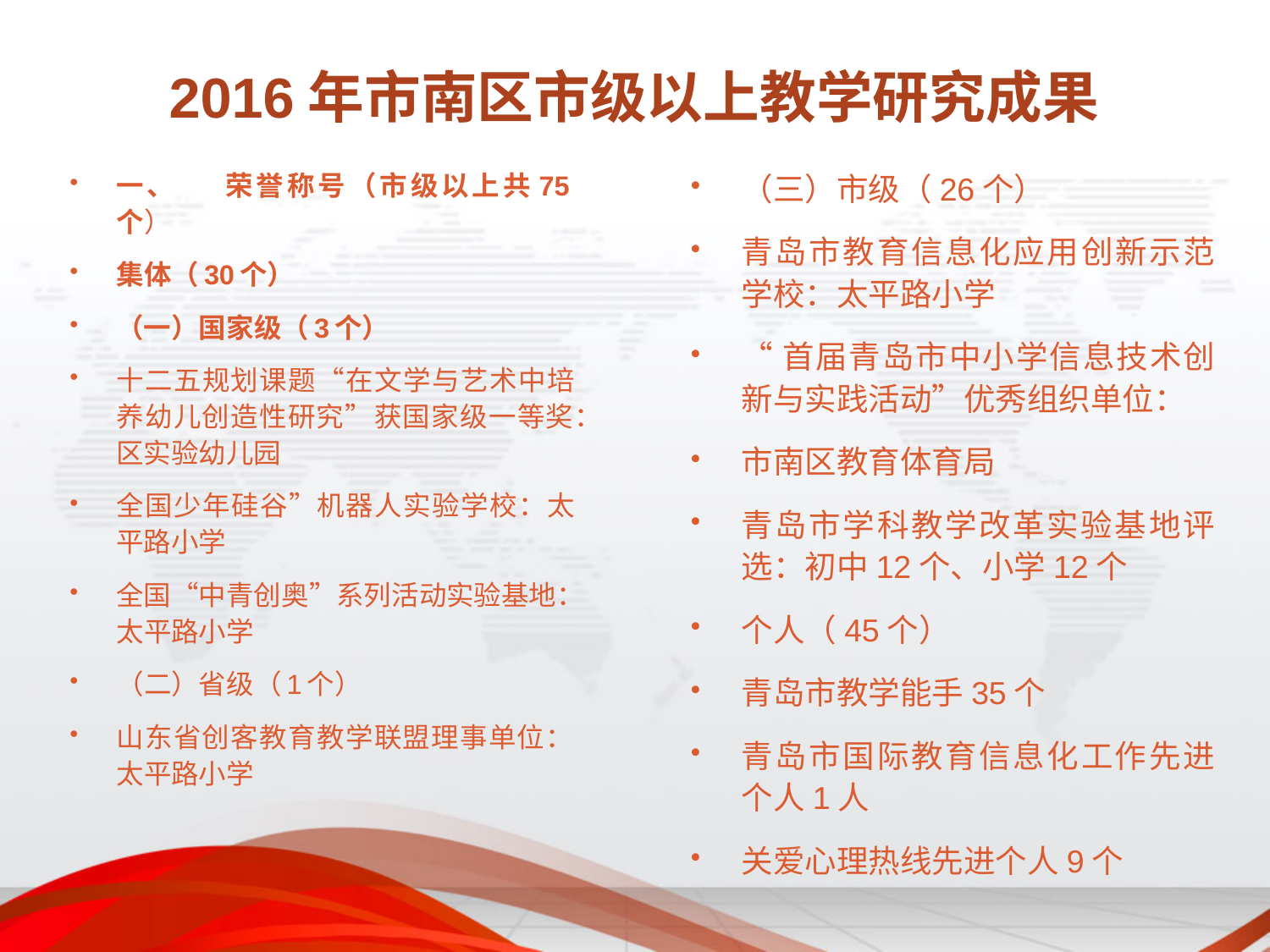

# 2016年市南区市级以上教学研究成果
一、	荣誉称号（市级以上共75个）
集体（30个）
（一）国家级（3个）
十二五规划课题“在文学与艺术中培养幼儿创造性研究”获国家级一等奖：区实验幼儿园
全国少年硅谷”机器人实验学校：太平路小学
全国“中青创奥”系列活动实验基地：太平路小学
（二）省级（1个）
山东省创客教育教学联盟理事单位：
太平路小学

（三）市级（26个）
青岛市教育信息化应用创新示范学校：太平路小学
“首届青岛市中小学信息技术创新与实践活动”优秀组织单位：
市南区教育体育局
青岛市学科教学改革实验基地评选：初中12个、小学12个
个人（45个）
青岛市教学能手35个
青岛市国际教育信息化工作先进个人1人
关爱心理热线先进个人9个